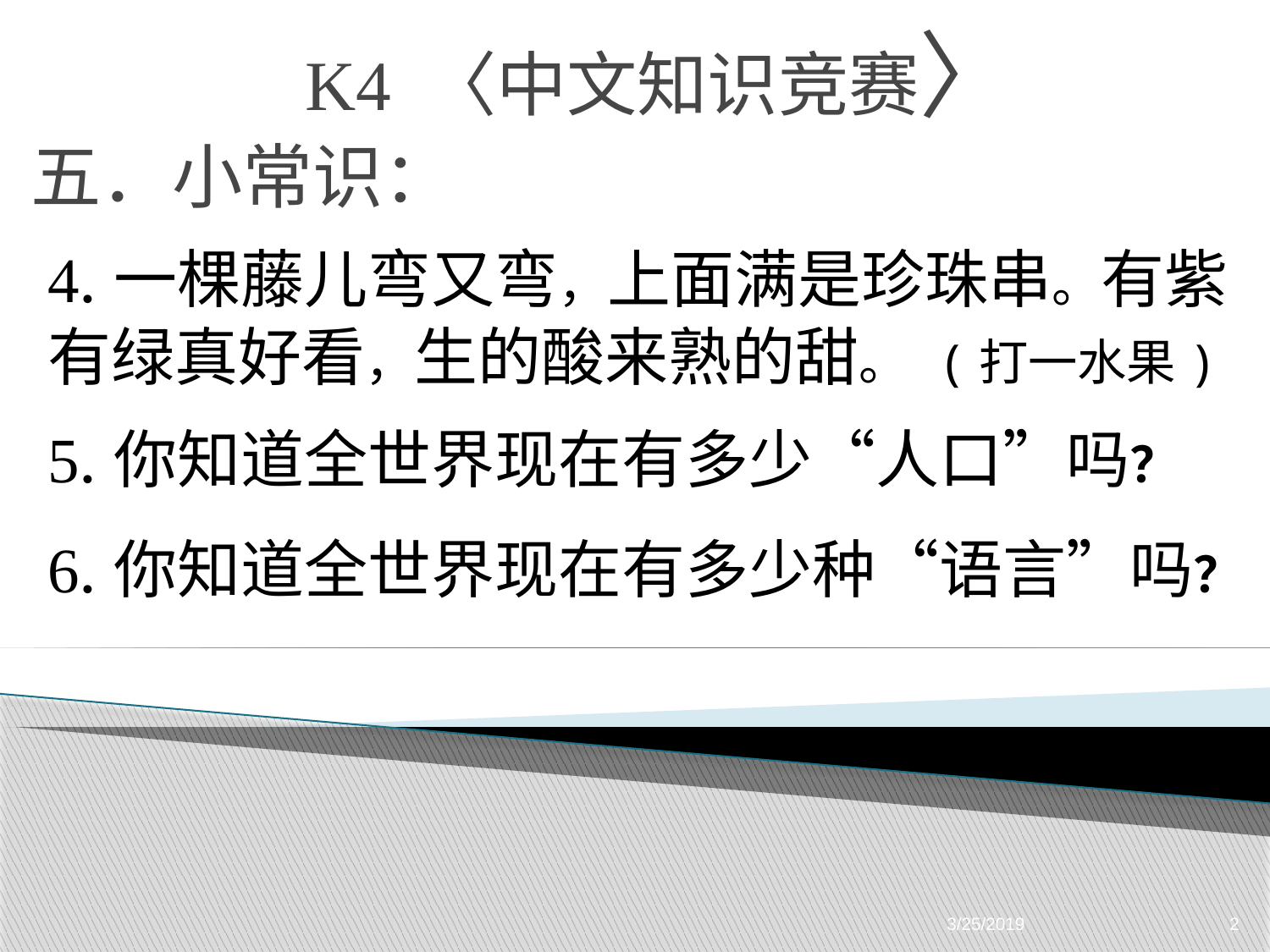

# K4 〈中文知识竞赛〉
五．小常识：
4.一棵藤儿弯又弯，上面满是珍珠串。有紫有绿真好看，生的酸来熟的甜。 (打一水果)

5.你知道全世界现在有多少“人口”吗？

6.你知道全世界现在有多少种“语言”吗？

3/25/2019
2